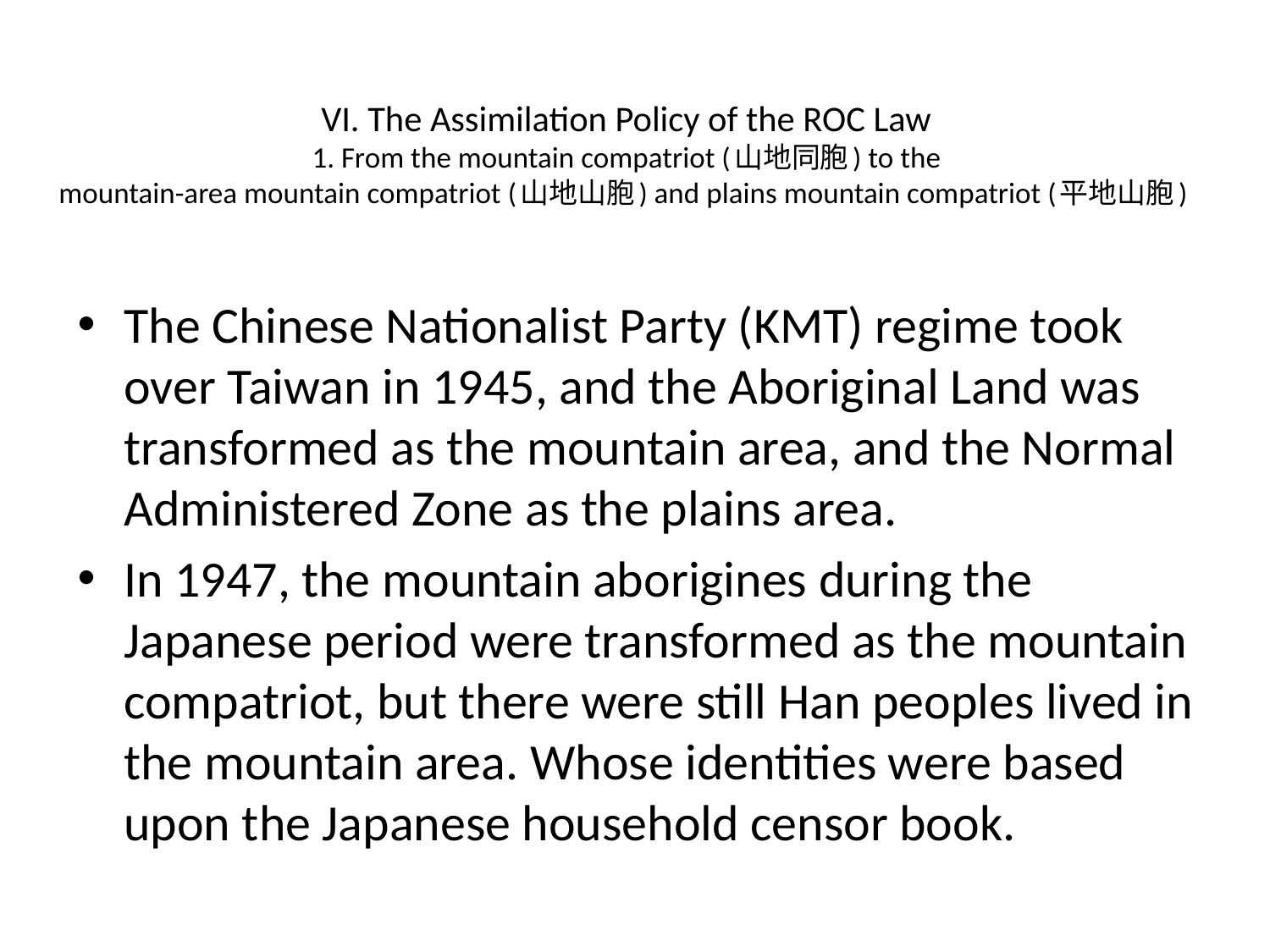

# VI. The Assimilation Policy of the ROC Law 1. From the mountain compatriot (山地同胞) to the mountain-area mountain compatriot (山地山胞) and plains mountain compatriot (平地山胞)
The Chinese Nationalist Party (KMT) regime took over Taiwan in 1945, and the Aboriginal Land was transformed as the mountain area, and the Normal Administered Zone as the plains area.
In 1947, the mountain aborigines during the Japanese period were transformed as the mountain compatriot, but there were still Han peoples lived in the mountain area. Whose identities were based upon the Japanese household censor book.